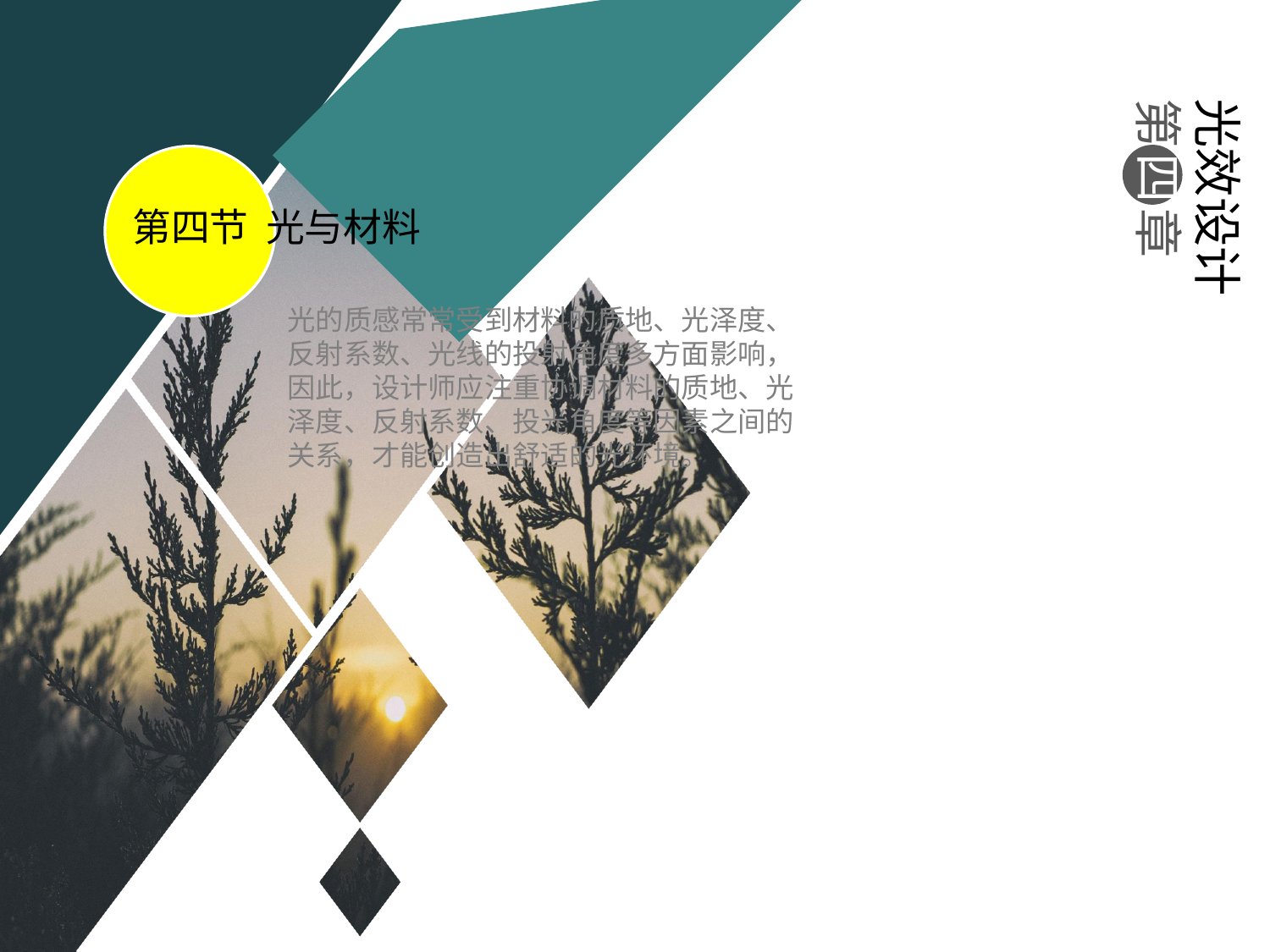

光效设计
第 四 章

第四节  光与材料
光的质感常常受到材料的质地、光泽度、反射系数、光线的投射角度多方面影响，因此，设计师应注重协调材料的质地、光泽度、反射系数、投光角度等因素之间的关系，才能创造出舒适的光环境。

#